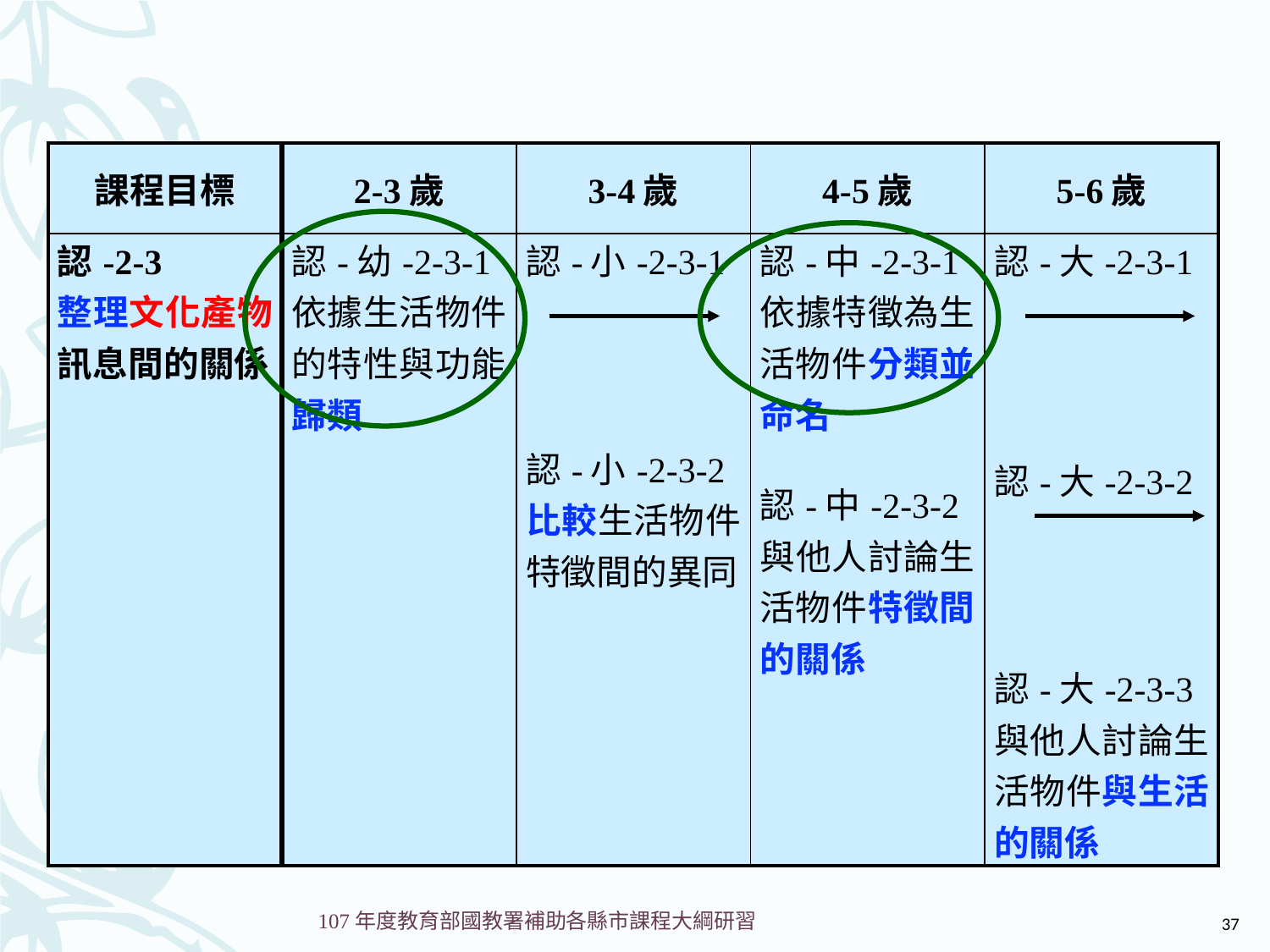

| 課程目標 | 2-3歲 | 3-4歲 | 4-5歲 | 5-6歲 |
| --- | --- | --- | --- | --- |
| 認-2-3 整理文化產物訊息間的關係 | 認-幼-2-3-1 依據生活物件的特性與功能歸類 | 認-小-2-3-1 認-小-2-3-2 比較生活物件特徵間的異同 | 認-中-2-3-1 依據特徵為生活物件分類並命名 認-中-2-3-2 與他人討論生活物件特徵間的關係 | 認-大-2-3-1 認-大-2-3-2 認-大-2-3-3 與他人討論生活物件與生活的關係 |

37
107年度教育部國教署補助各縣市課程大綱研習